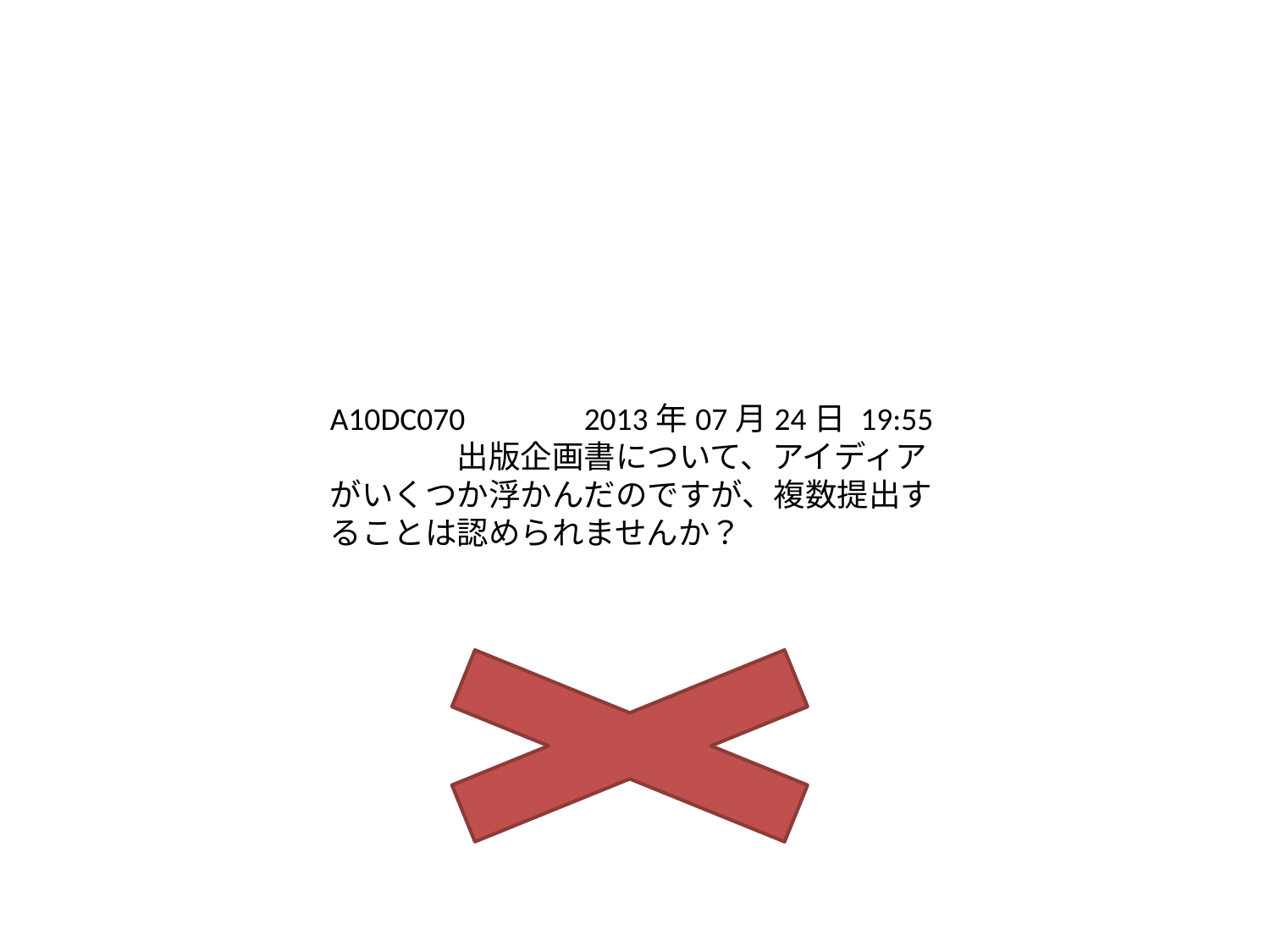

A10DC070	2013年07月24日 19:55	出版企画書について、アイディアがいくつか浮かんだのですが、複数提出することは認められませんか？